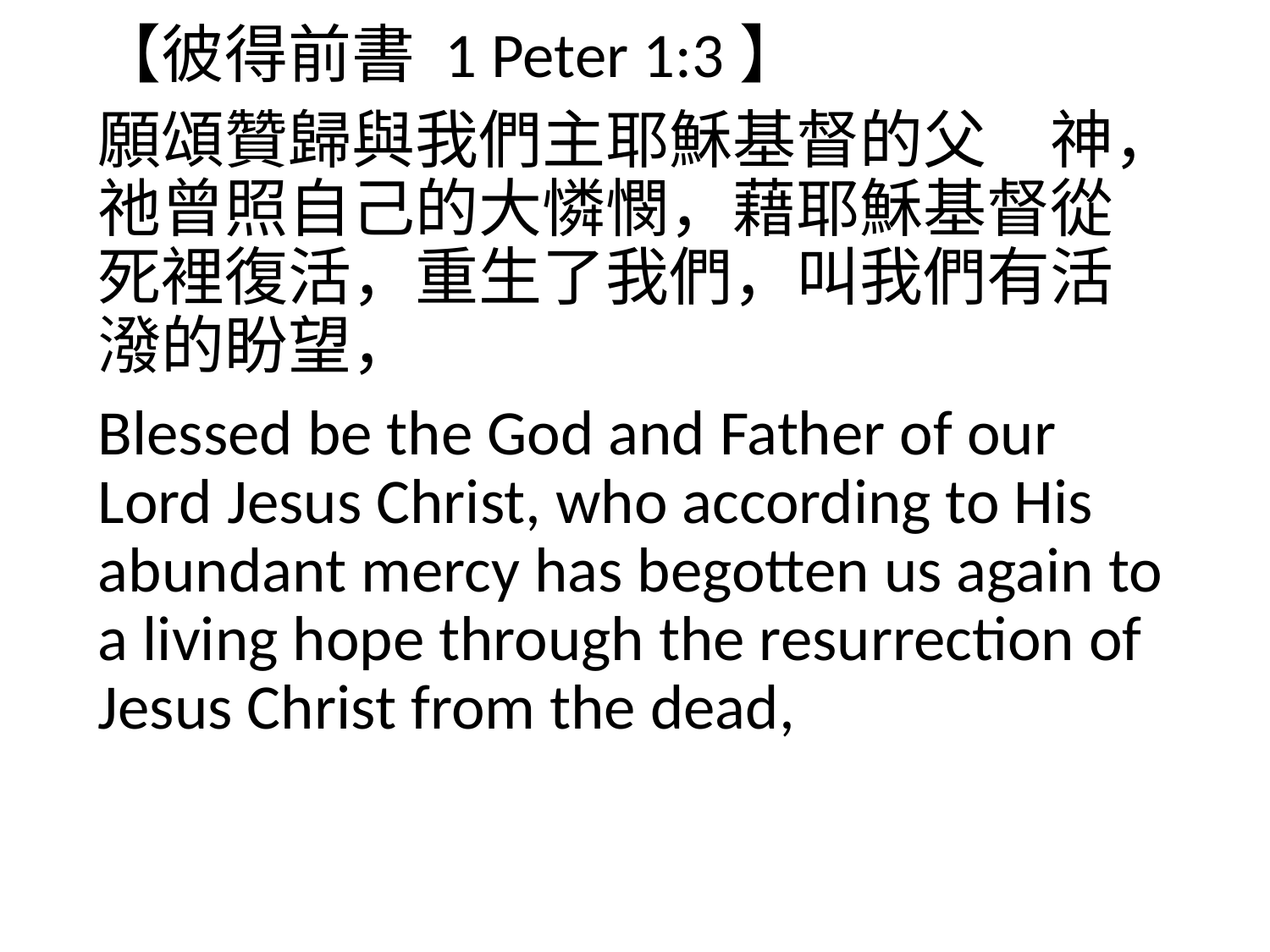

【彼得前書 1 Peter 1:3】
願頌贊歸與我們主耶穌基督的父　神，祂曾照自己的大憐憫，藉耶穌基督從死裡復活，重生了我們，叫我們有活潑的盼望，
Blessed be the God and Father of our Lord Jesus Christ, who according to His abundant mercy has begotten us again to a living hope through the resurrection of Jesus Christ from the dead,